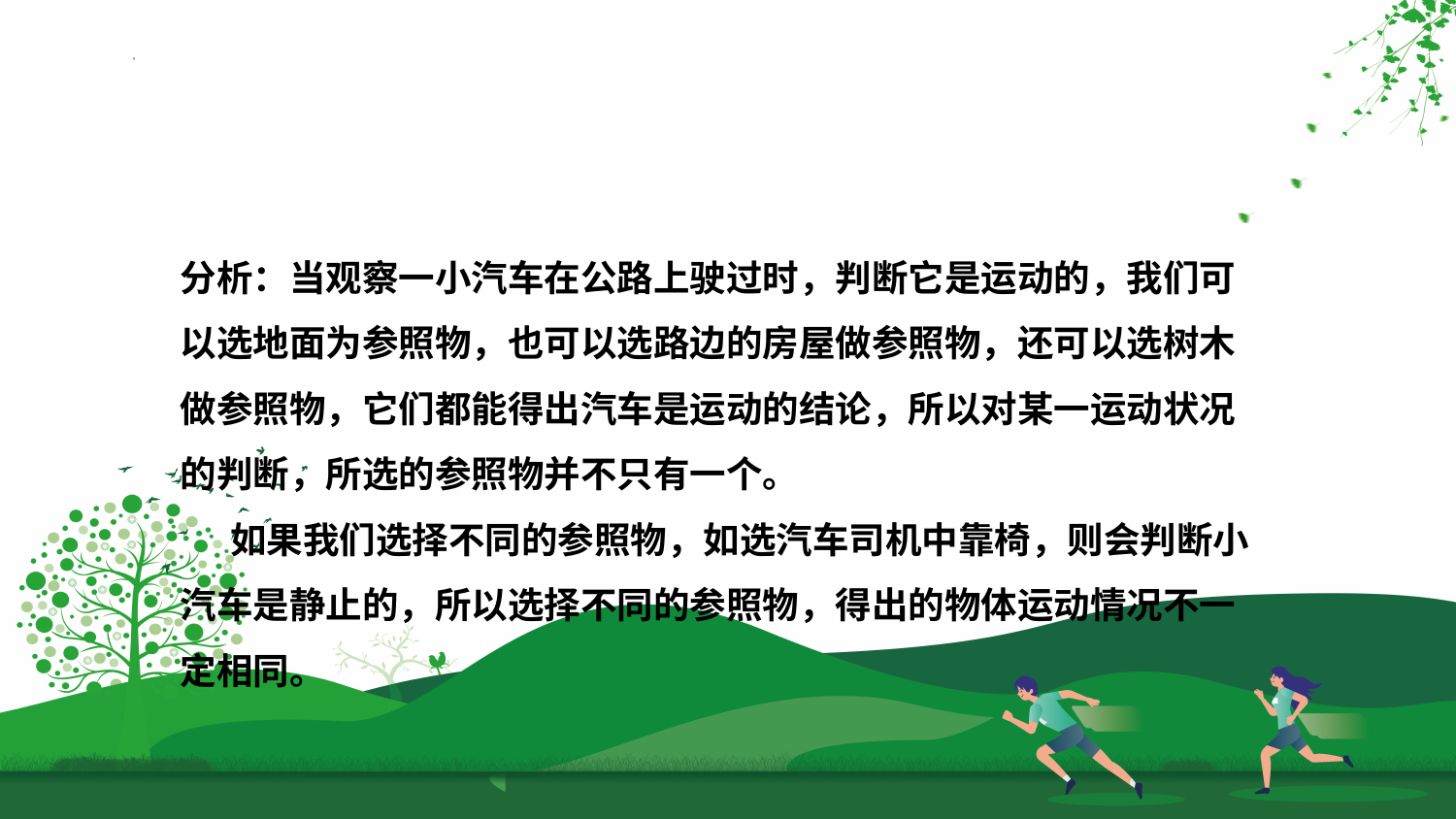

分析：当观察一小汽车在公路上驶过时，判断它是运动的，我们可以选地面为参照物，也可以选路边的房屋做参照物，还可以选树木做参照物，它们都能得出汽车是运动的结论，所以对某一运动状况的判断，所选的参照物并不只有一个。
     如果我们选择不同的参照物，如选汽车司机中靠椅，则会判断小汽车是静止的，所以选择不同的参照物，得出的物体运动情况不一定相同。